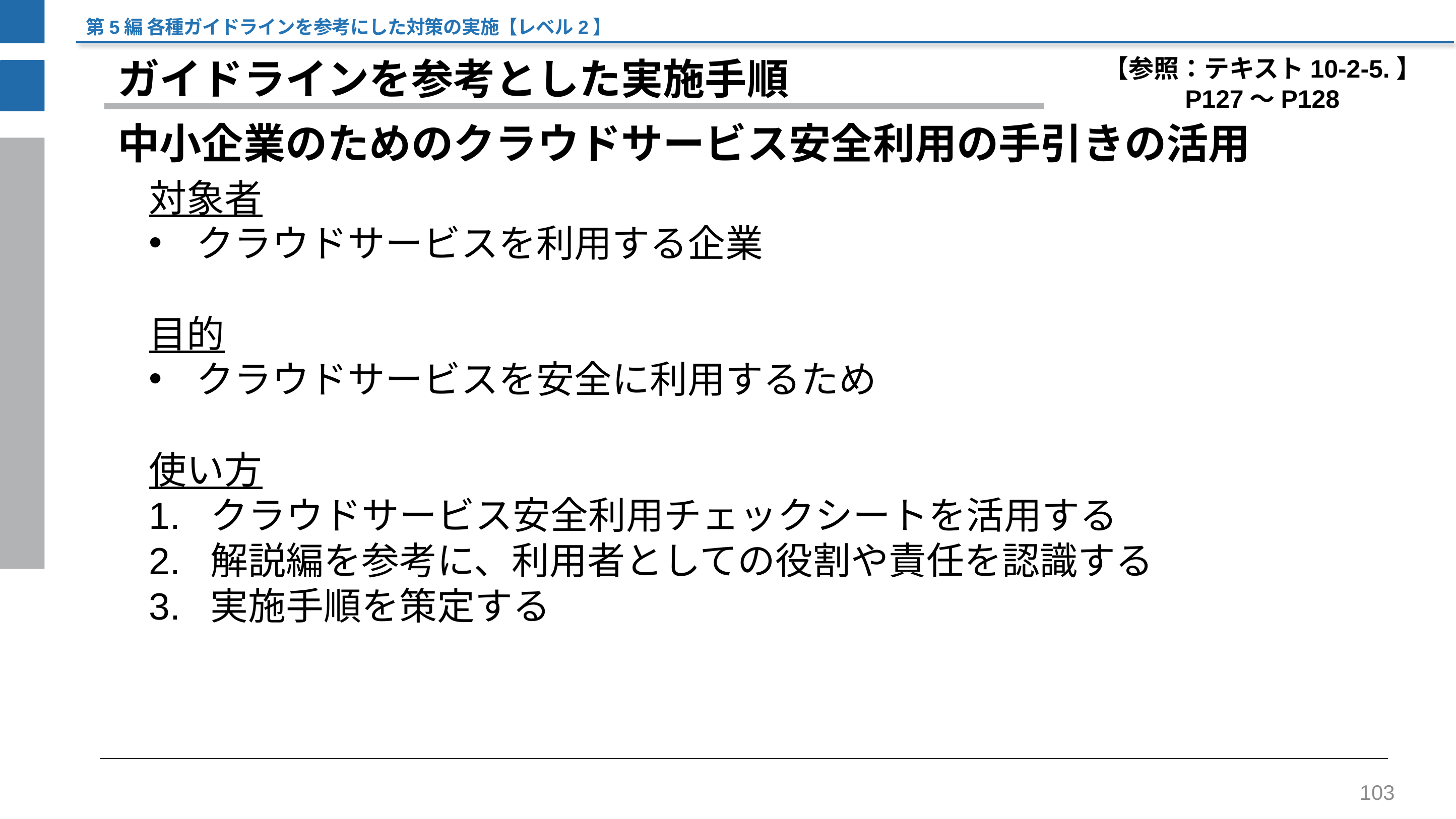

第5編 各種ガイドラインを参考にした対策の実施【レベル2】
【参照：テキスト10-2-5.】
P127～P128
ガイドラインを参考とした実施手順
中小企業のためのクラウドサービス安全利用の手引きの活用
対象者
クラウドサービスを利用する企業

目的
クラウドサービスを安全に利用するため

使い方
クラウドサービス安全利用チェックシートを活用する
解説編を参考に、利用者としての役割や責任を認識する
実施手順を策定する
103